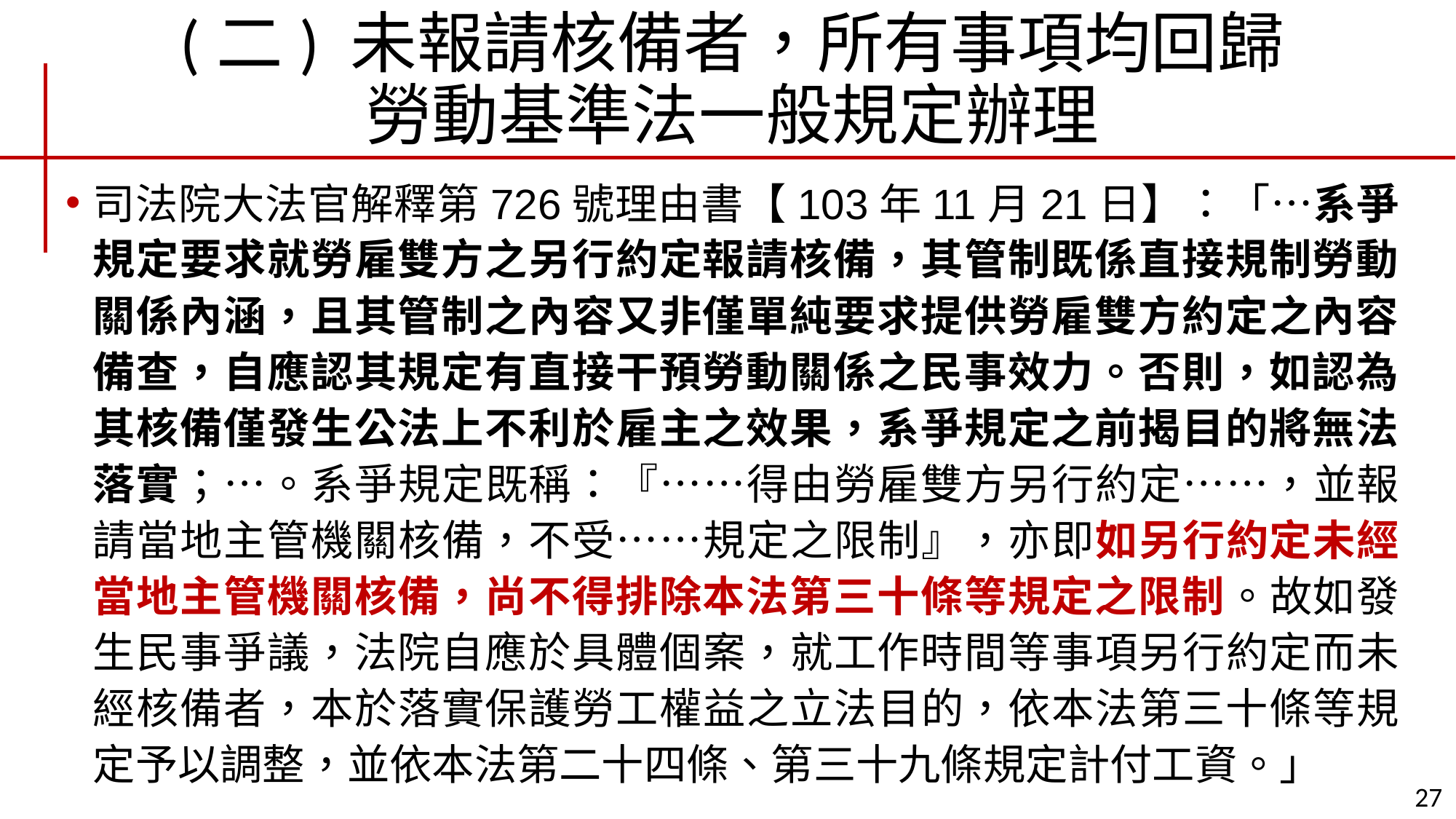

# (二) 未報請核備者，所有事項均回歸 勞動基準法一般規定辦理
司法院大法官解釋第726號理由書【103年11月21日】：「…系爭規定要求就勞雇雙方之另行約定報請核備，其管制既係直接規制勞動關係內涵，且其管制之內容又非僅單純要求提供勞雇雙方約定之內容備查，自應認其規定有直接干預勞動關係之民事效力。否則，如認為其核備僅發生公法上不利於雇主之效果，系爭規定之前揭目的將無法落實；…。系爭規定既稱：『……得由勞雇雙方另行約定……，並報請當地主管機關核備，不受……規定之限制』，亦即如另行約定未經當地主管機關核備，尚不得排除本法第三十條等規定之限制。故如發生民事爭議，法院自應於具體個案，就工作時間等事項另行約定而未經核備者，本於落實保護勞工權益之立法目的，依本法第三十條等規定予以調整，並依本法第二十四條、第三十九條規定計付工資。」
27